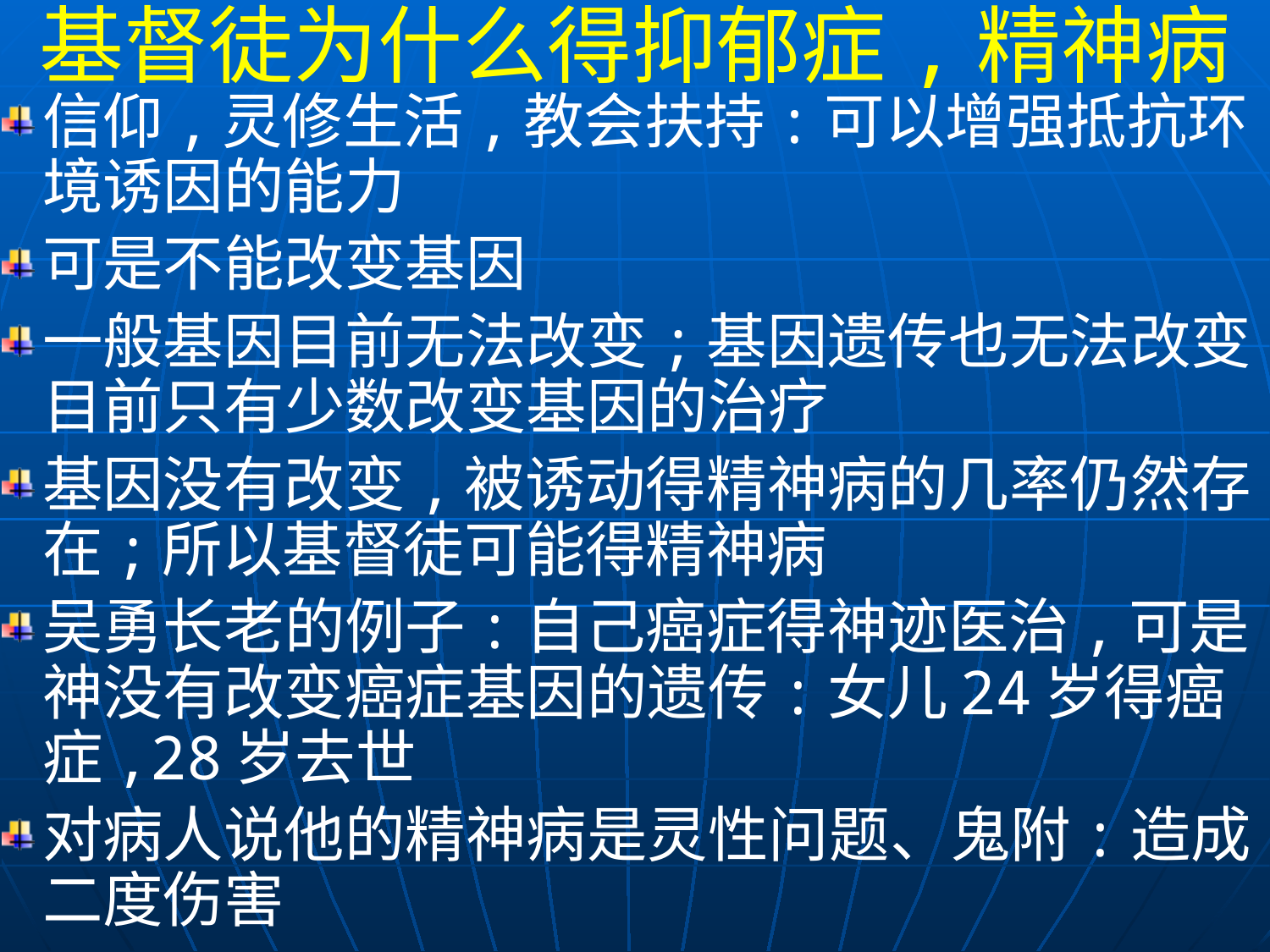

基督徒为什么得抑郁症,精神病
信仰,灵修生活,教会扶持:可以增强抵抗环境诱因的能力
可是不能改变基因
一般基因目前无法改变;基因遗传也无法改变;目前只有少数改变基因的治疗
基因没有改变,被诱动得精神病的几率仍然存在;所以基督徒可能得精神病
吴勇长老的例子:自己癌症得神迹医治,可是神没有改变癌症基因的遗传:女儿24岁得癌症,28岁去世
对病人说他的精神病是灵性问题、鬼附:造成二度伤害